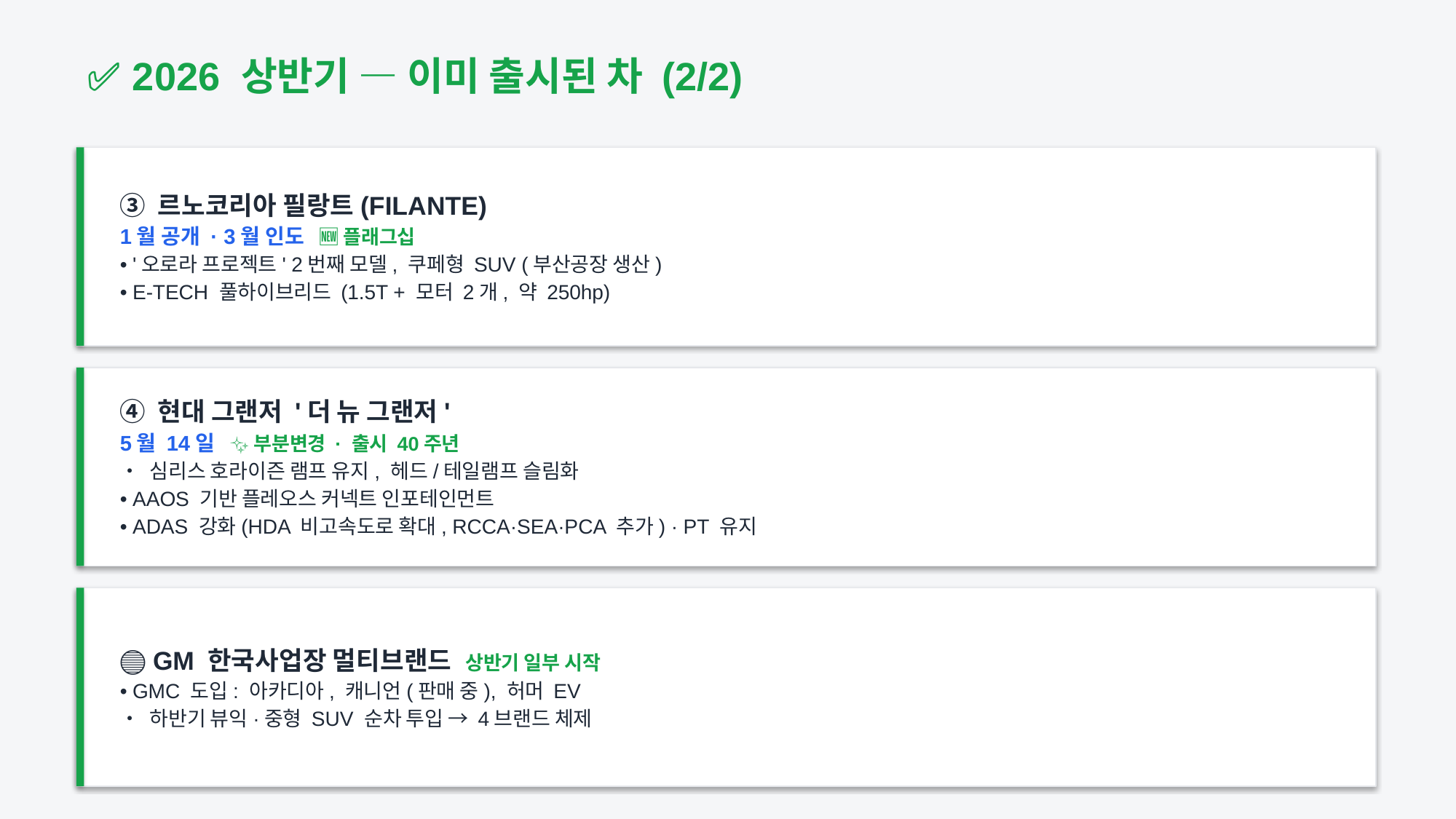

✅ 2026 상반기 — 이미 출시된 차 (2/2)

③ 르노코리아 필랑트(FILANTE)
1월 공개 · 3월 인도   🆕 플래그십
• '오로라 프로젝트' 2번째 모델, 쿠페형 SUV (부산공장 생산)
• E-TECH 풀하이브리드 (1.5T + 모터 2개, 약 250hp)

④ 현대 그랜저 '더 뉴 그랜저'
5월 14일   ✨ 부분변경 · 출시 40주년
• 심리스 호라이즌 램프 유지, 헤드/테일램프 슬림화
• AAOS 기반 플레오스 커넥트 인포테인먼트
• ADAS 강화(HDA 비고속도로 확대, RCCA·SEA·PCA 추가) · PT 유지

🔵 GM 한국사업장 멀티브랜드   상반기 일부 시작
• GMC 도입: 아카디아, 캐니언(판매 중), 허머 EV
• 하반기 뷰익·중형 SUV 순차 투입 → 4브랜드 체제